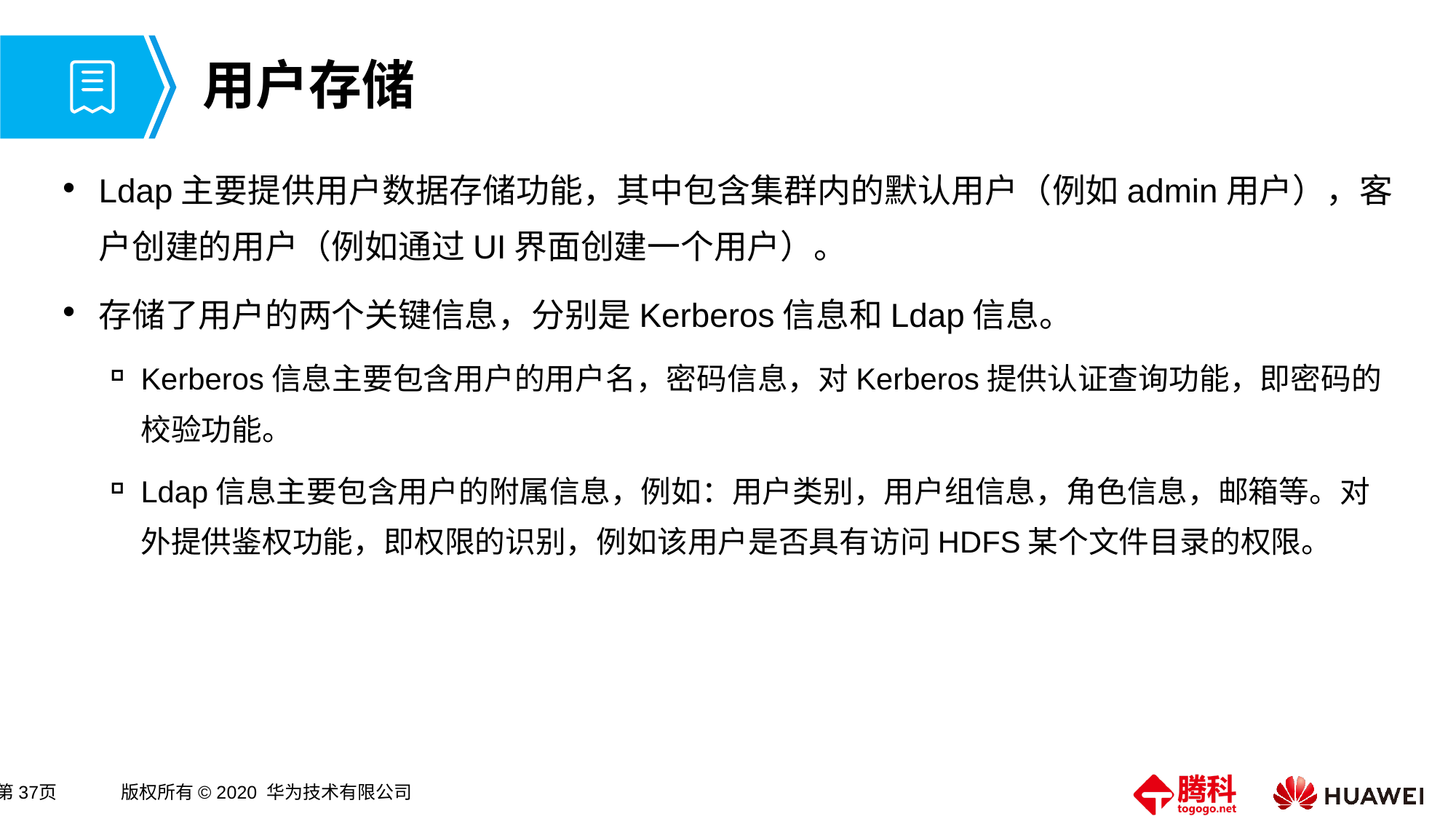

# 用户存储
Ldap主要提供用户数据存储功能，其中包含集群内的默认用户（例如admin用户），客户创建的用户（例如通过UI界面创建一个用户）。
存储了用户的两个关键信息，分别是Kerberos信息和Ldap信息。
Kerberos信息主要包含用户的用户名，密码信息，对Kerberos提供认证查询功能，即密码的校验功能。
Ldap信息主要包含用户的附属信息，例如：用户类别，用户组信息，角色信息，邮箱等。对外提供鉴权功能，即权限的识别，例如该用户是否具有访问HDFS某个文件目录的权限。